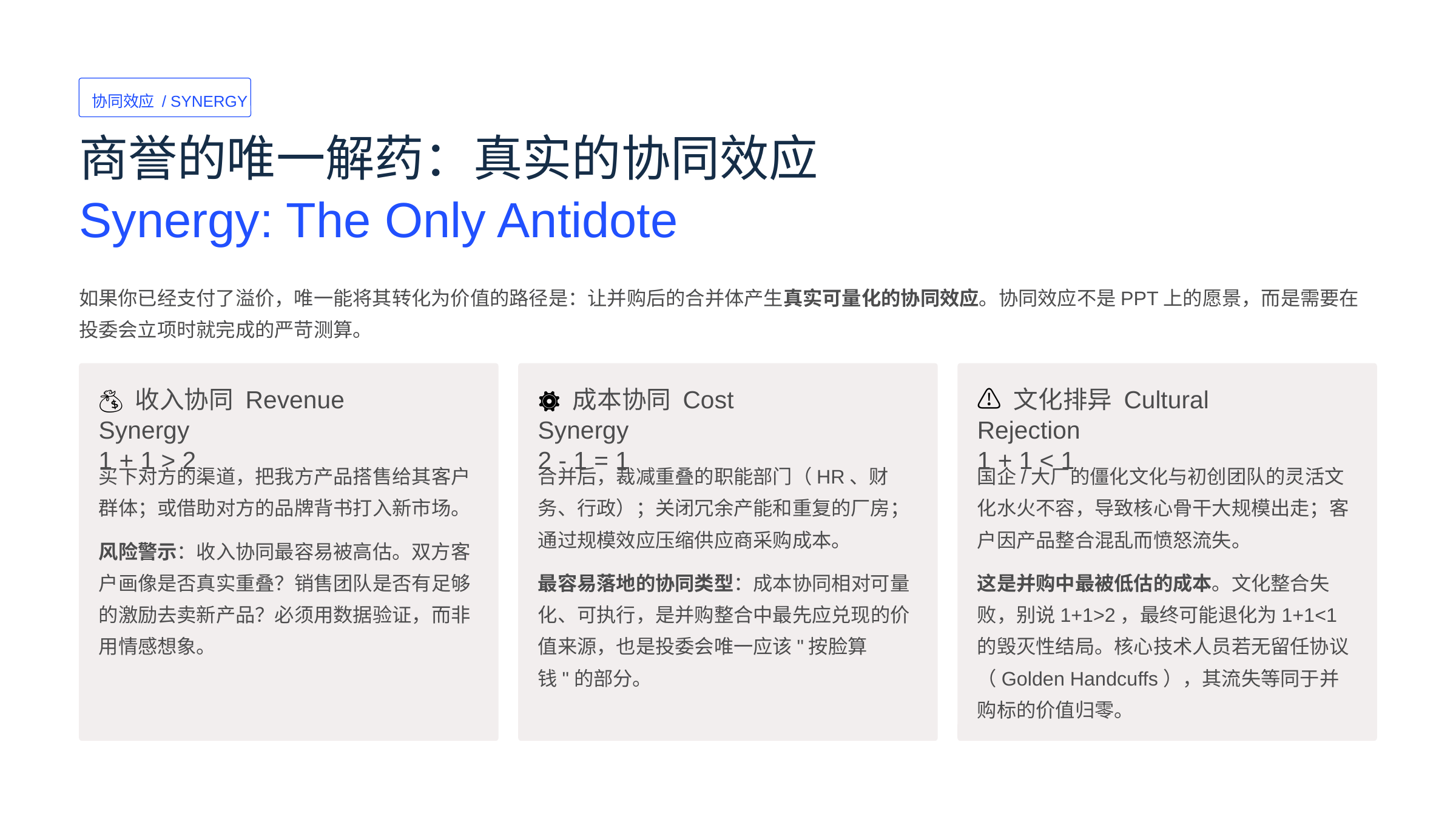

协同效应 / SYNERGY
商誉的唯一解药：真实的协同效应
Synergy: The Only Antidote
如果你已经支付了溢价，唯一能将其转化为价值的路径是：让并购后的合并体产生真实可量化的协同效应。协同效应不是PPT上的愿景，而是需要在投委会立项时就完成的严苛测算。

💰 收入协同 Revenue Synergy
1 + 1 > 2
⚙️ 成本协同 Cost Synergy
2 - 1 = 1
⚠️ 文化排异 Cultural Rejection
1 + 1 < 1
买下对方的渠道，把我方产品搭售给其客户群体；或借助对方的品牌背书打入新市场。
合并后，裁减重叠的职能部门（HR、财务、行政）；关闭冗余产能和重复的厂房；通过规模效应压缩供应商采购成本。
国企/大厂的僵化文化与初创团队的灵活文化水火不容，导致核心骨干大规模出走；客户因产品整合混乱而愤怒流失。
风险警示：收入协同最容易被高估。双方客户画像是否真实重叠？销售团队是否有足够的激励去卖新产品？必须用数据验证，而非用情感想象。
最容易落地的协同类型：成本协同相对可量化、可执行，是并购整合中最先应兑现的价值来源，也是投委会唯一应该"按脸算钱"的部分。
这是并购中最被低估的成本。文化整合失败，别说1+1>2，最终可能退化为1+1<1的毁灭性结局。核心技术人员若无留任协议（Golden Handcuffs），其流失等同于并购标的价值归零。